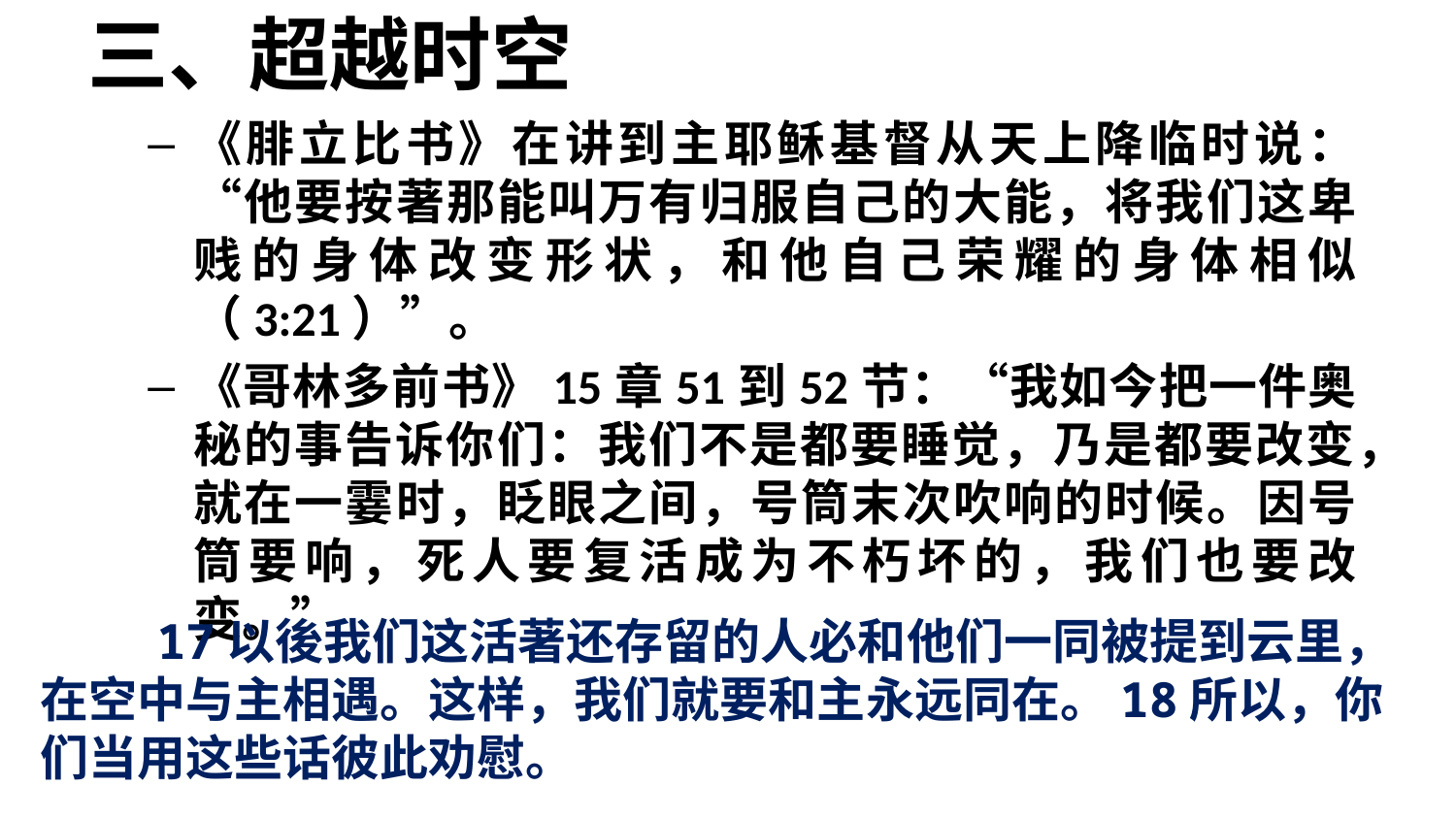

# 三、超越时空
《腓立比书》在讲到主耶稣基督从天上降临时说：“他要按著那能叫万有归服自己的大能，将我们这卑贱的身体改变形状，和他自己荣耀的身体相似（3:21）”。
《哥林多前书》15章51到52节：“我如今把一件奥秘的事告诉你们：我们不是都要睡觉，乃是都要改变，就在一霎时，眨眼之间，号筒末次吹响的时候。因号筒要响，死人要复活成为不朽坏的，我们也要改变。”

    17以後我们这活著还存留的人必和他们一同被提到云里，在空中与主相遇。这样，我们就要和主永远同在。18所以，你们当用这些话彼此劝慰。